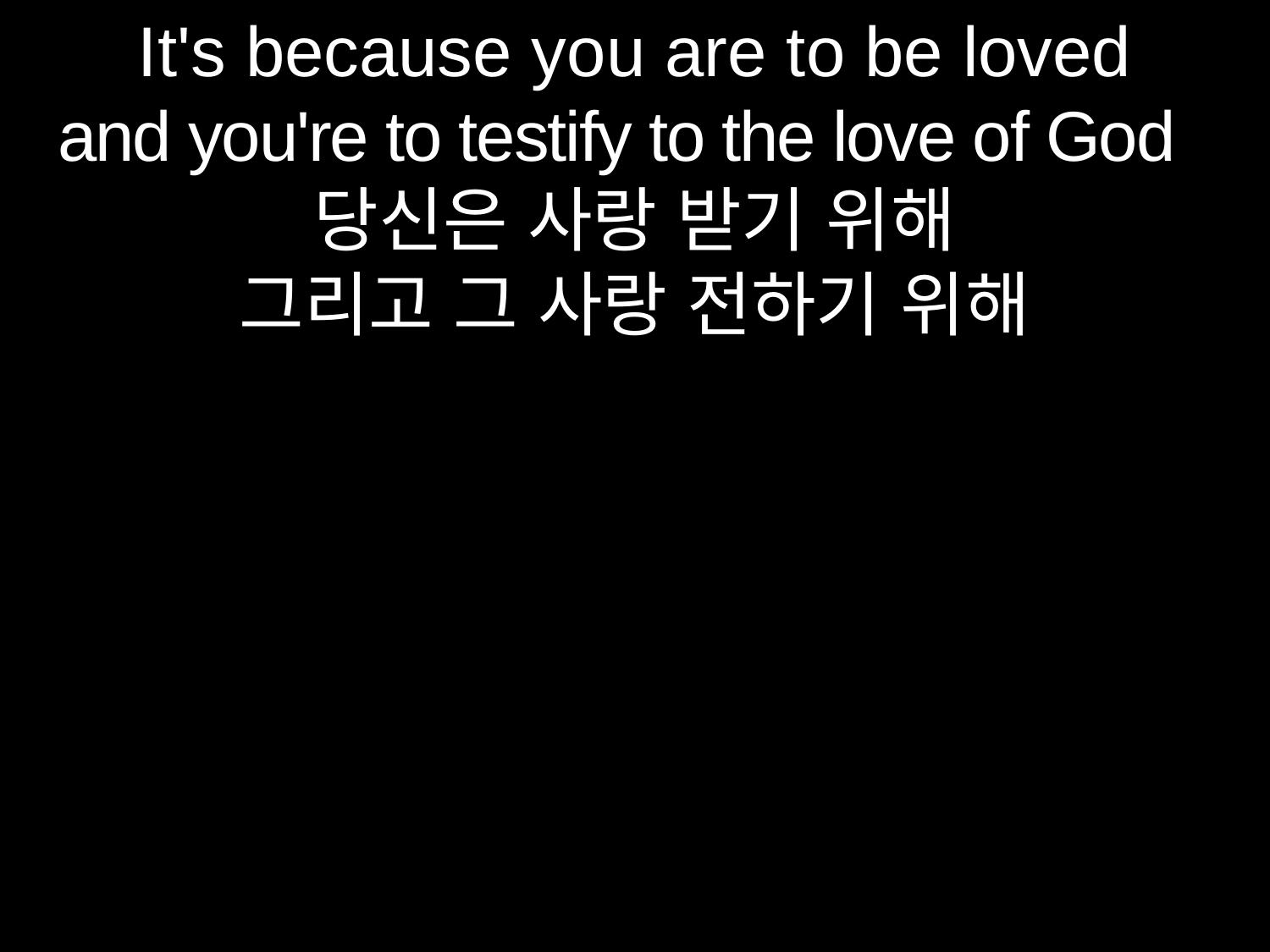

It's because you are to be loved
and you're to testify to the love of God
당신은 사랑 받기 위해
그리고 그 사랑 전하기 위해